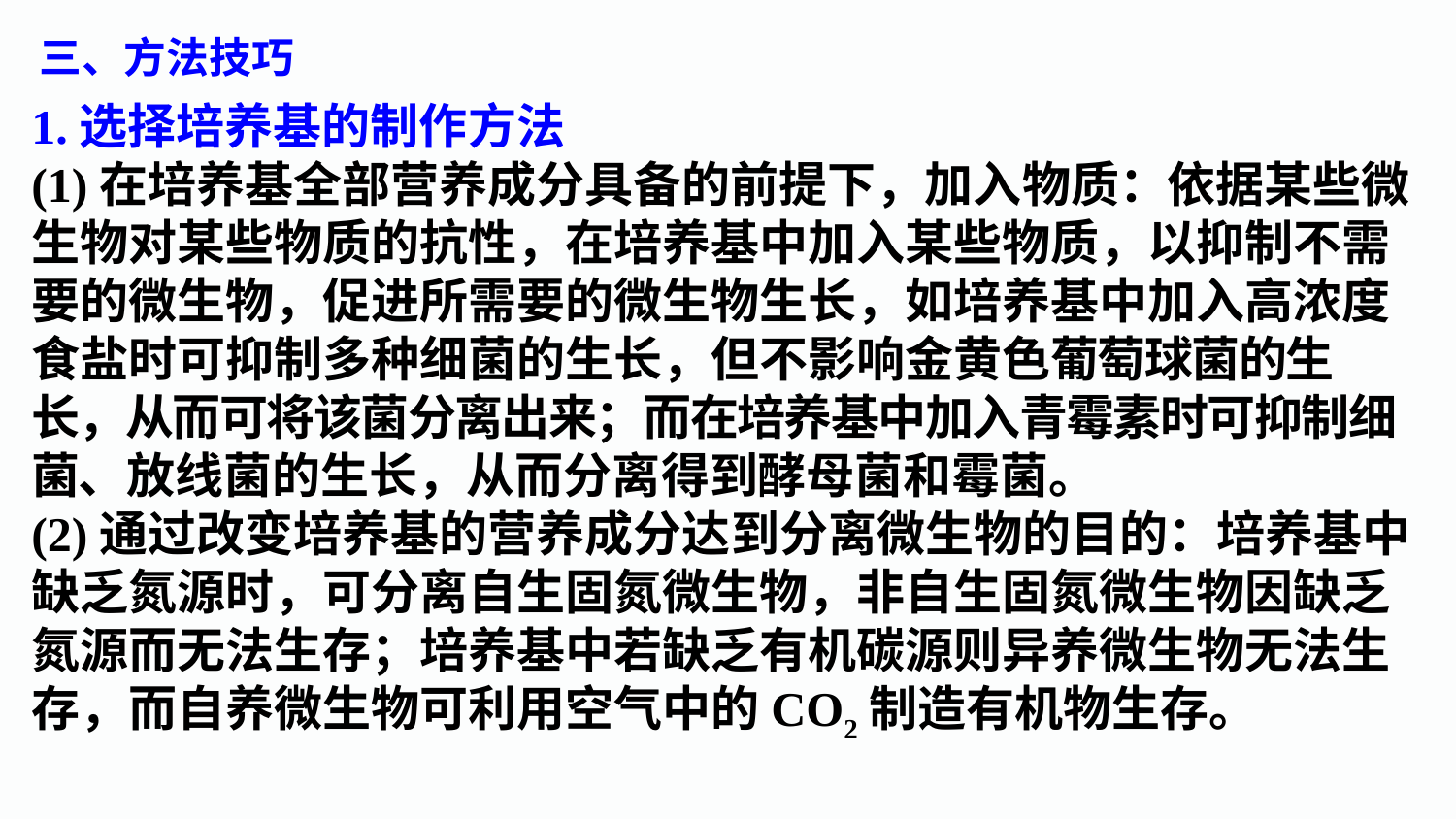

三、方法技巧
1.选择培养基的制作方法
(1)在培养基全部营养成分具备的前提下，加入物质：依据某些微生物对某些物质的抗性，在培养基中加入某些物质，以抑制不需要的微生物，促进所需要的微生物生长，如培养基中加入高浓度食盐时可抑制多种细菌的生长，但不影响金黄色葡萄球菌的生长，从而可将该菌分离出来；而在培养基中加入青霉素时可抑制细菌、放线菌的生长，从而分离得到酵母菌和霉菌。
(2)通过改变培养基的营养成分达到分离微生物的目的：培养基中缺乏氮源时，可分离自生固氮微生物，非自生固氮微生物因缺乏氮源而无法生存；培养基中若缺乏有机碳源则异养微生物无法生存，而自养微生物可利用空气中的CO2制造有机物生存。